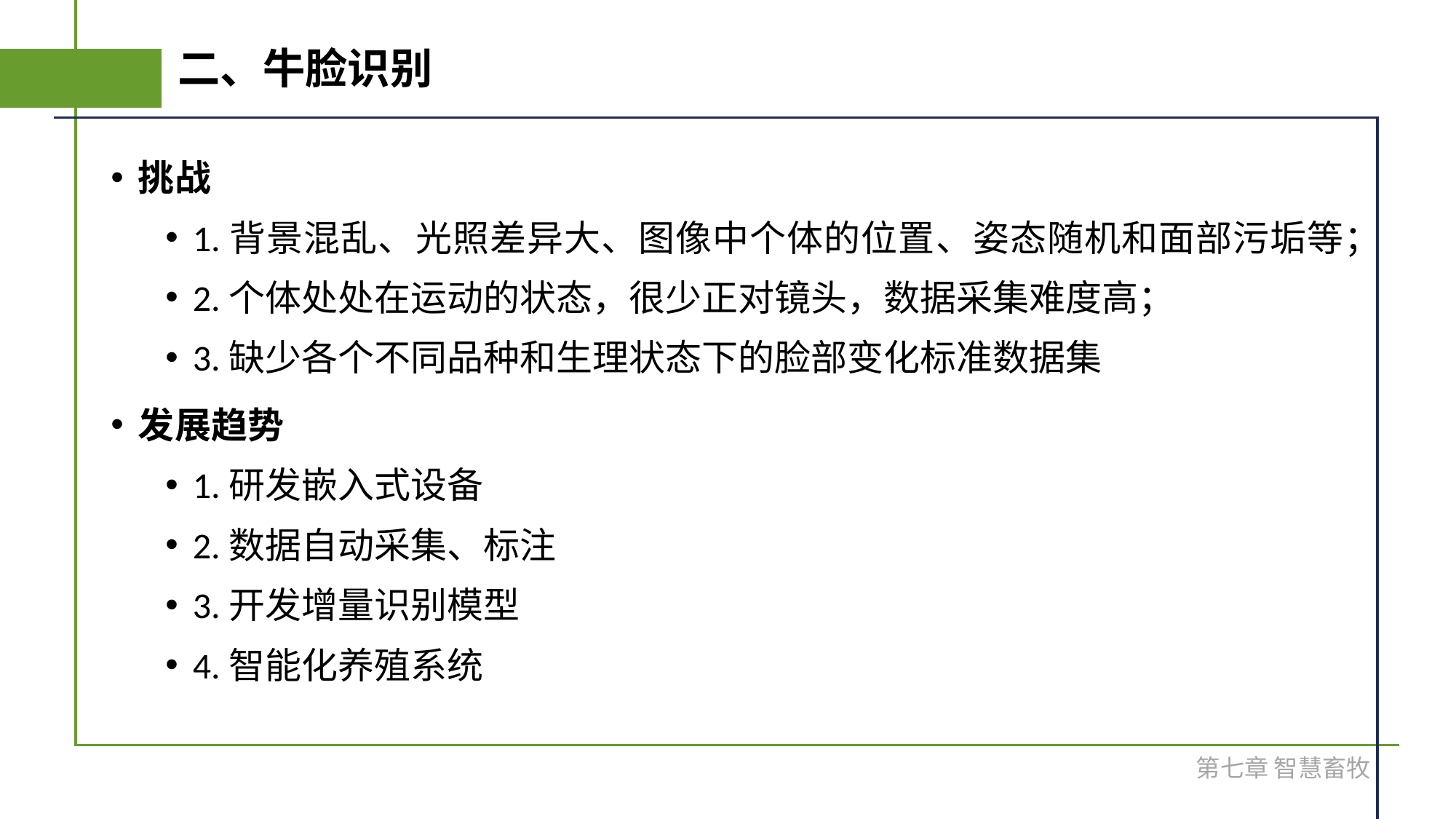

# 二、牛脸识别
挑战
1.背景混乱、光照差异大、图像中个体的位置、姿态随机和面部污垢等；
2.个体处处在运动的状态，很少正对镜头，数据采集难度高；
3.缺少各个不同品种和生理状态下的脸部变化标准数据集
发展趋势
1.研发嵌入式设备
2.数据自动采集、标注
3.开发增量识别模型
4.智能化养殖系统
第七章 智慧畜牧